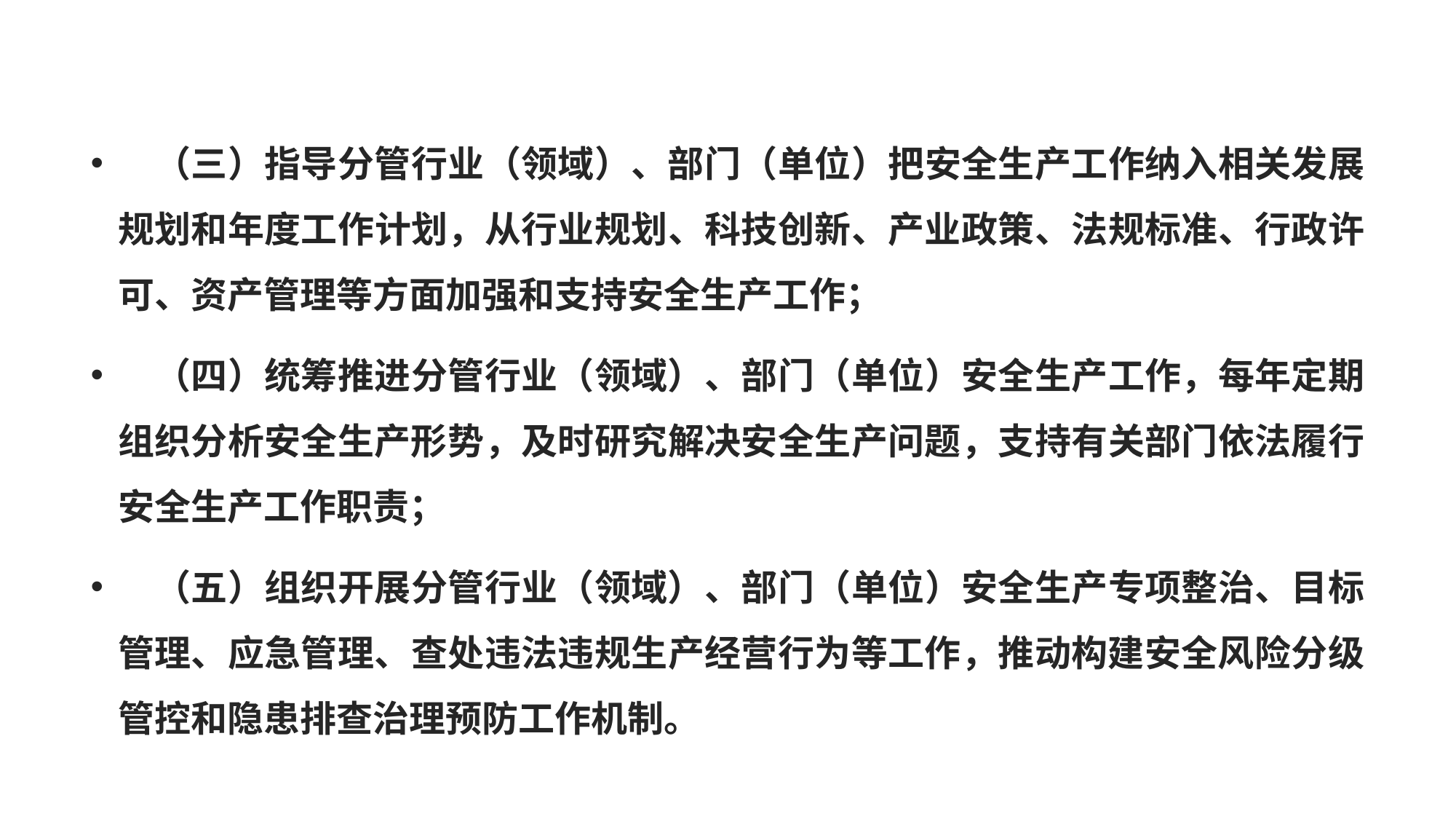

（三）指导分管行业（领域）、部门（单位）把安全生产工作纳入相关发展规划和年度工作计划，从行业规划、科技创新、产业政策、法规标准、行政许可、资产管理等方面加强和支持安全生产工作；
　（四）统筹推进分管行业（领域）、部门（单位）安全生产工作，每年定期组织分析安全生产形势，及时研究解决安全生产问题，支持有关部门依法履行安全生产工作职责；
　（五）组织开展分管行业（领域）、部门（单位）安全生产专项整治、目标管理、应急管理、查处违法违规生产经营行为等工作，推动构建安全风险分级管控和隐患排查治理预防工作机制。
43